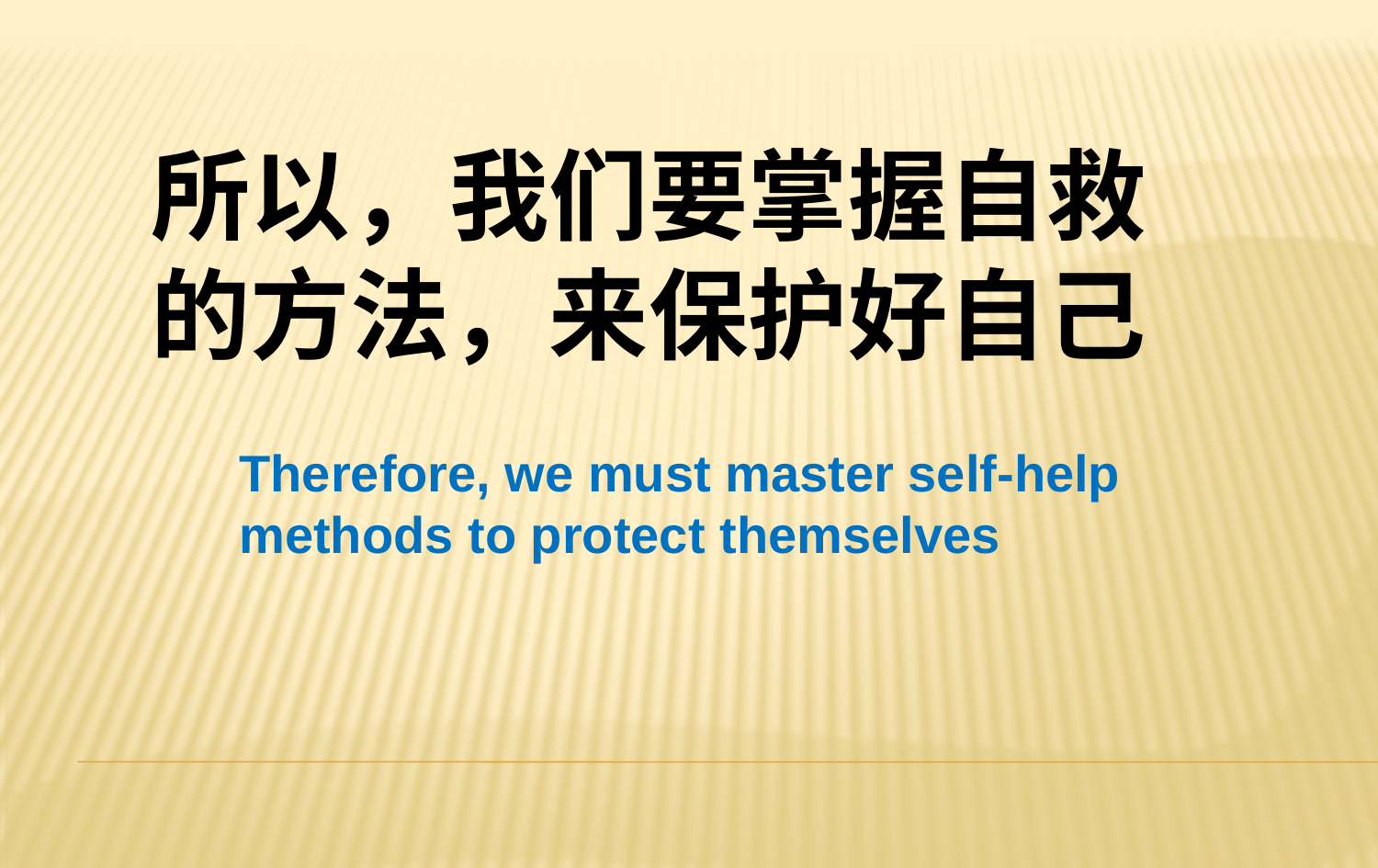

# 所以，我们要掌握自救的方法，来保护好自己
Therefore, we must master self-help methods to protect themselves